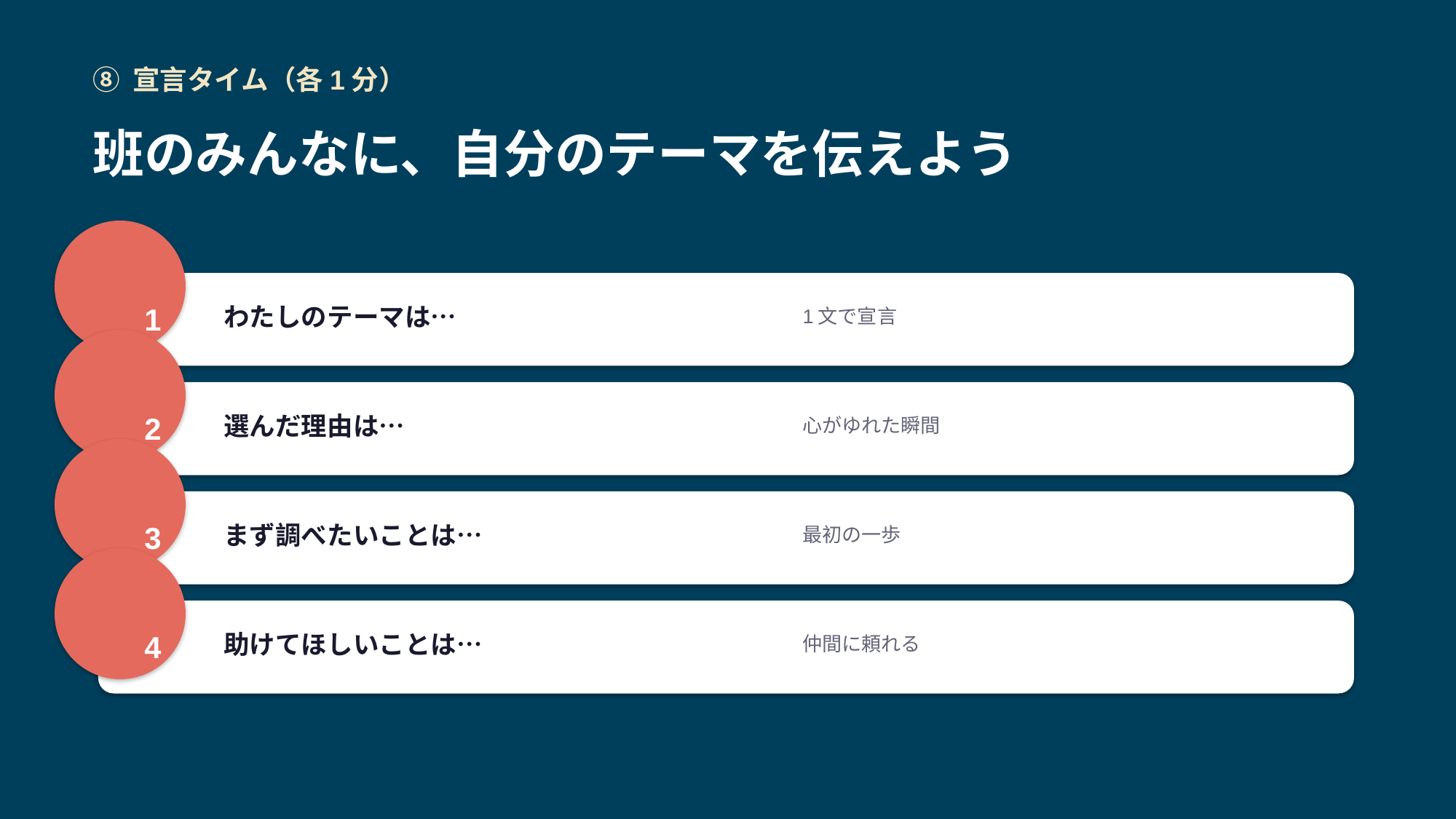

⑧ 宣言タイム（各1分）
班のみんなに、自分のテーマを伝えよう

1
わたしのテーマは…
1文で宣言

2
選んだ理由は…
心がゆれた瞬間

3
まず調べたいことは…
最初の一歩

4
助けてほしいことは…
仲間に頼れる